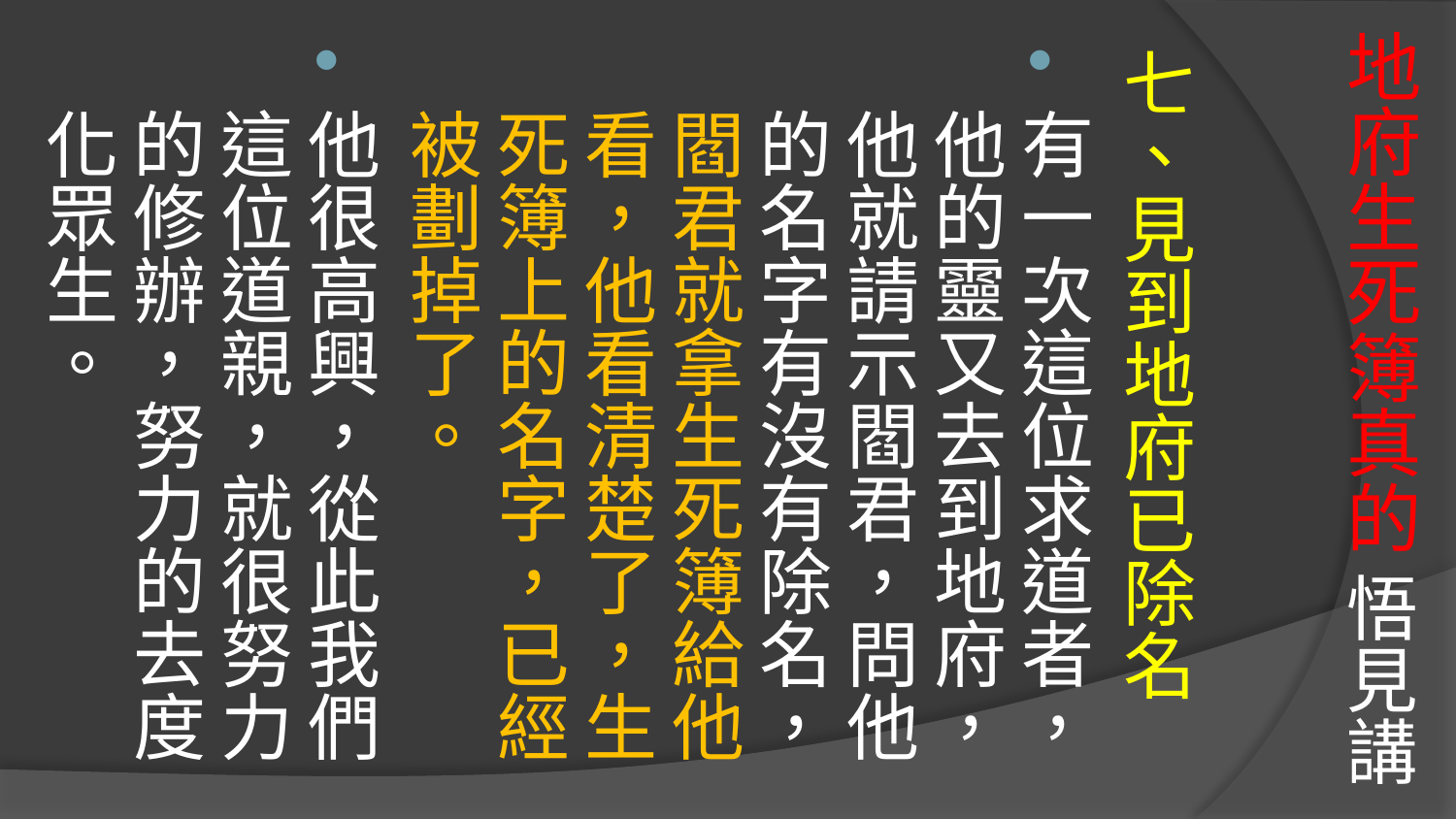

# 地府生死簿真的 悟見講
七、見到地府已除名
有一次這位求道者，他的靈又去到地府，他就請示閻君，問他的名字有沒有除名，閻君就拿生死簿給他看，他看清楚了，生死簿上的名字，已經被劃掉了。
他很高興，從此我們這位道親，就很努力的修辦，努力的去度化眾生。